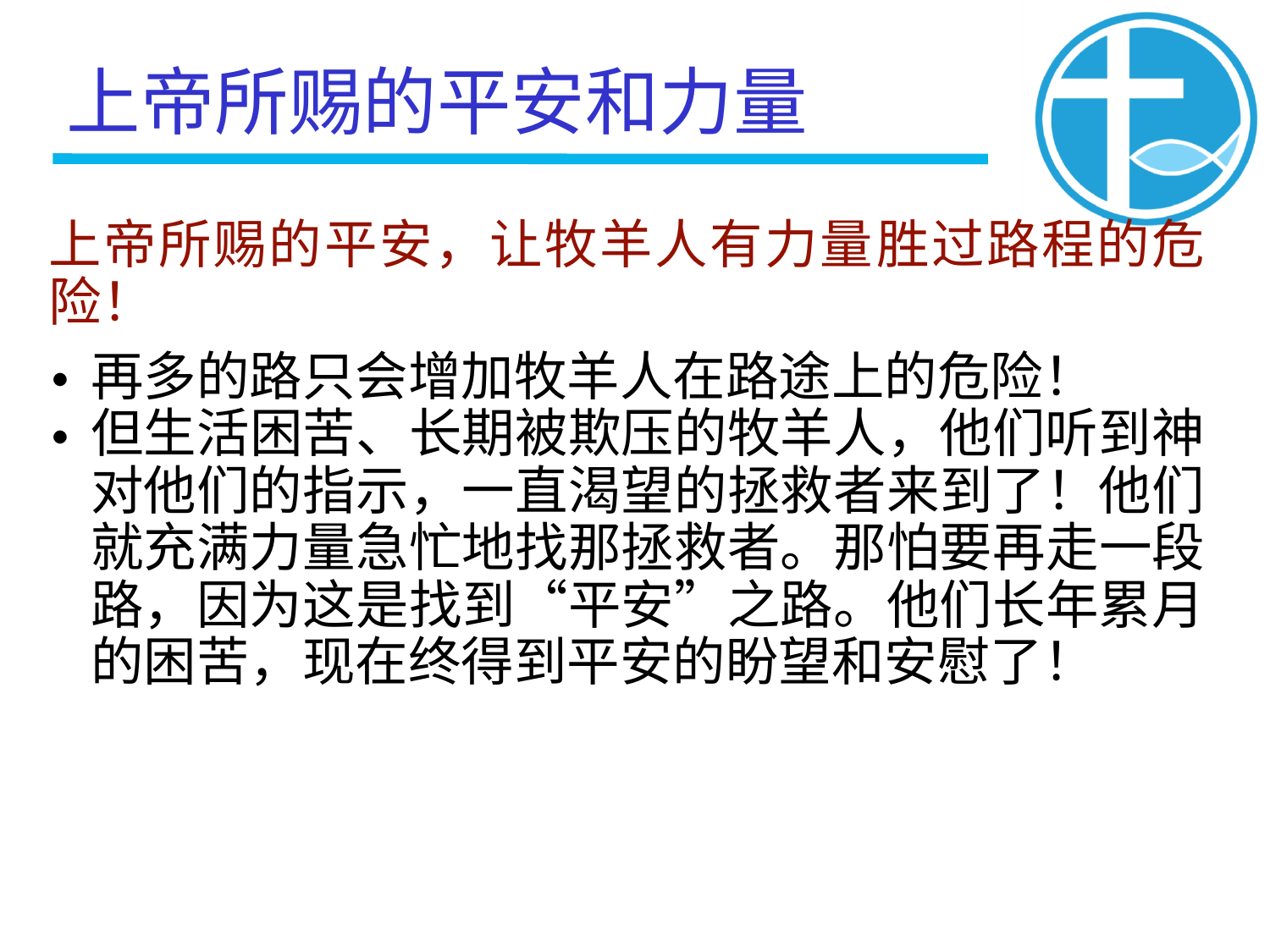

上帝所赐的平安和力量
上帝所赐的平安，让牧羊人有力量胜过路程的危险！
再多的路只会增加牧羊人在路途上的危险！
但生活困苦、长期被欺压的牧羊人，他们听到神对他们的指示，一直渴望的拯救者来到了！他们就充满力量急忙地找那拯救者。那怕要再走一段路，因为这是找到“平安”之路。他们长年累月的困苦，现在终得到平安的盼望和安慰了！